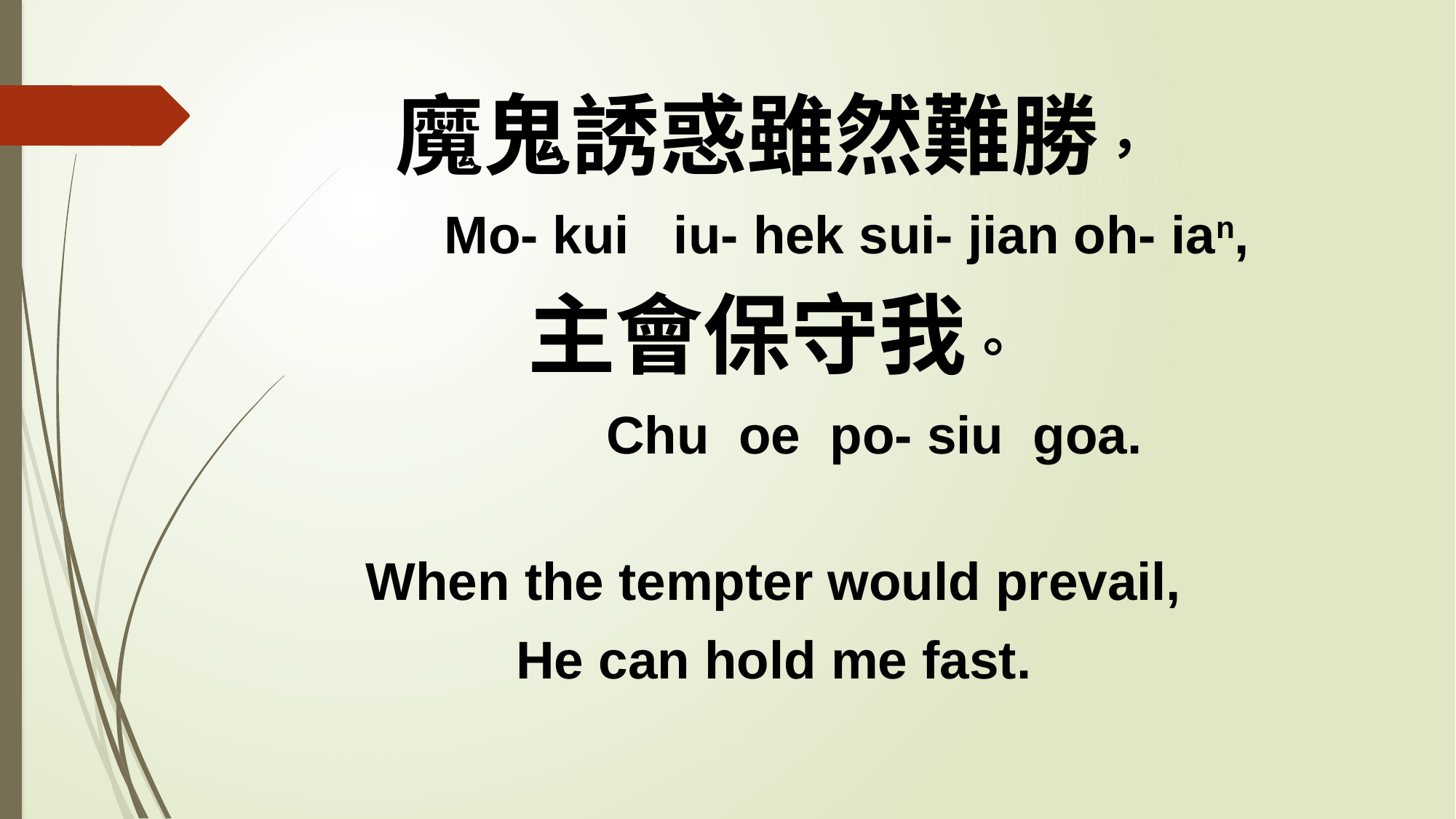

魔鬼誘惑雖然難勝，
             Mo- kui   iu- hek sui- jian oh- ian,
主會保守我。
                        Chu  oe  po- siu  goa.

When the tempter would prevail,
He can hold me fast.